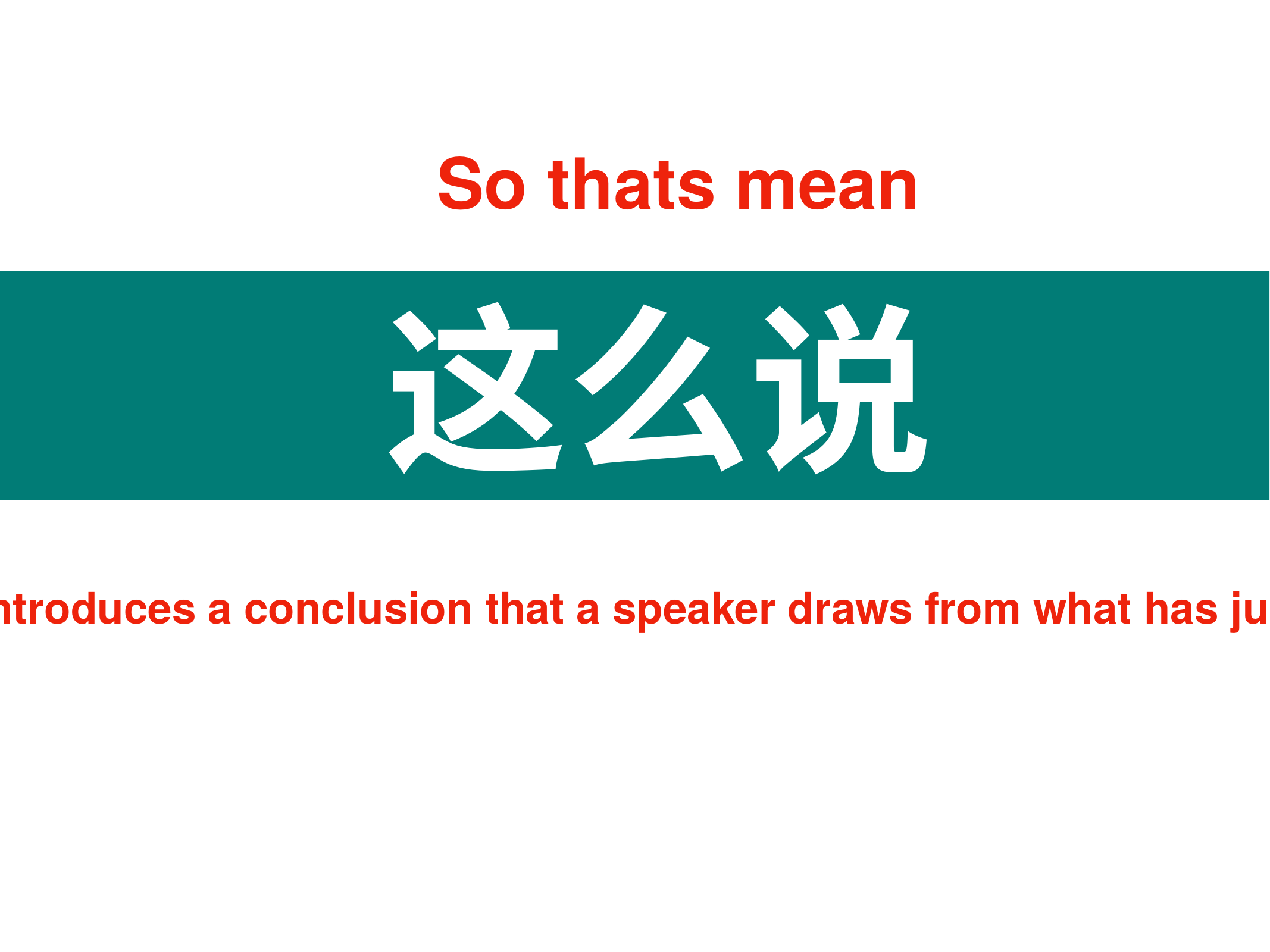

So thats mean
这么说
This phrase introduces a conclusion that a speaker draws from what has just been said